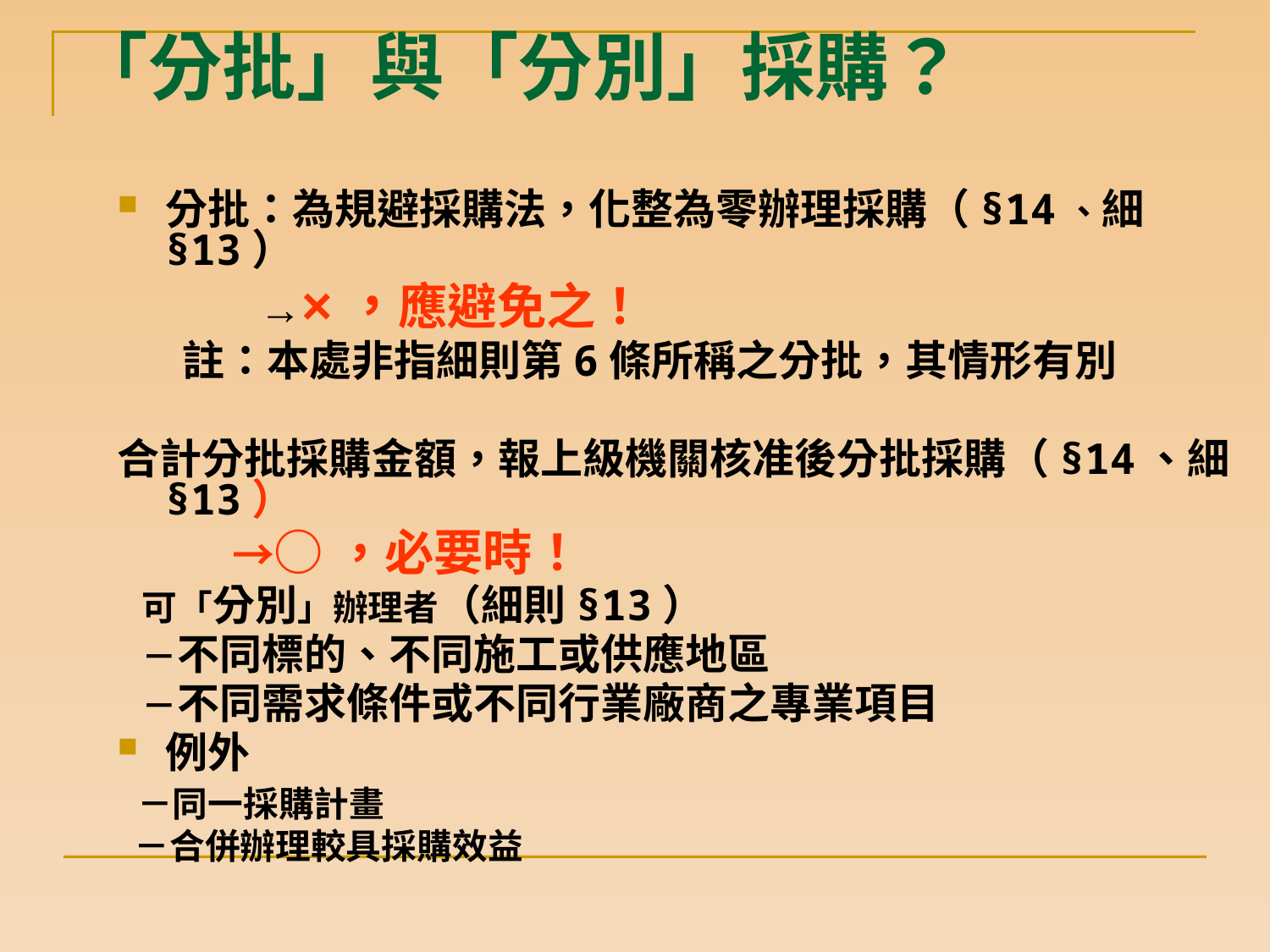

# 「分批」與「分別」採購？
分批：為規避採購法，化整為零辦理採購（§14、細§13）
            →×，應避免之！
        註：本處非指細則第6條所稱之分批，其情形有別

合計分批採購金額，報上級機關核准後分批採購（§14、細§13）
            →○，必要時！
  可「分別」辦理者（細則§13）
  －不同標的、不同施工或供應地區
  －不同需求條件或不同行業廠商之專業項目
例外
 －同一採購計畫
 －合併辦理較具採購效益